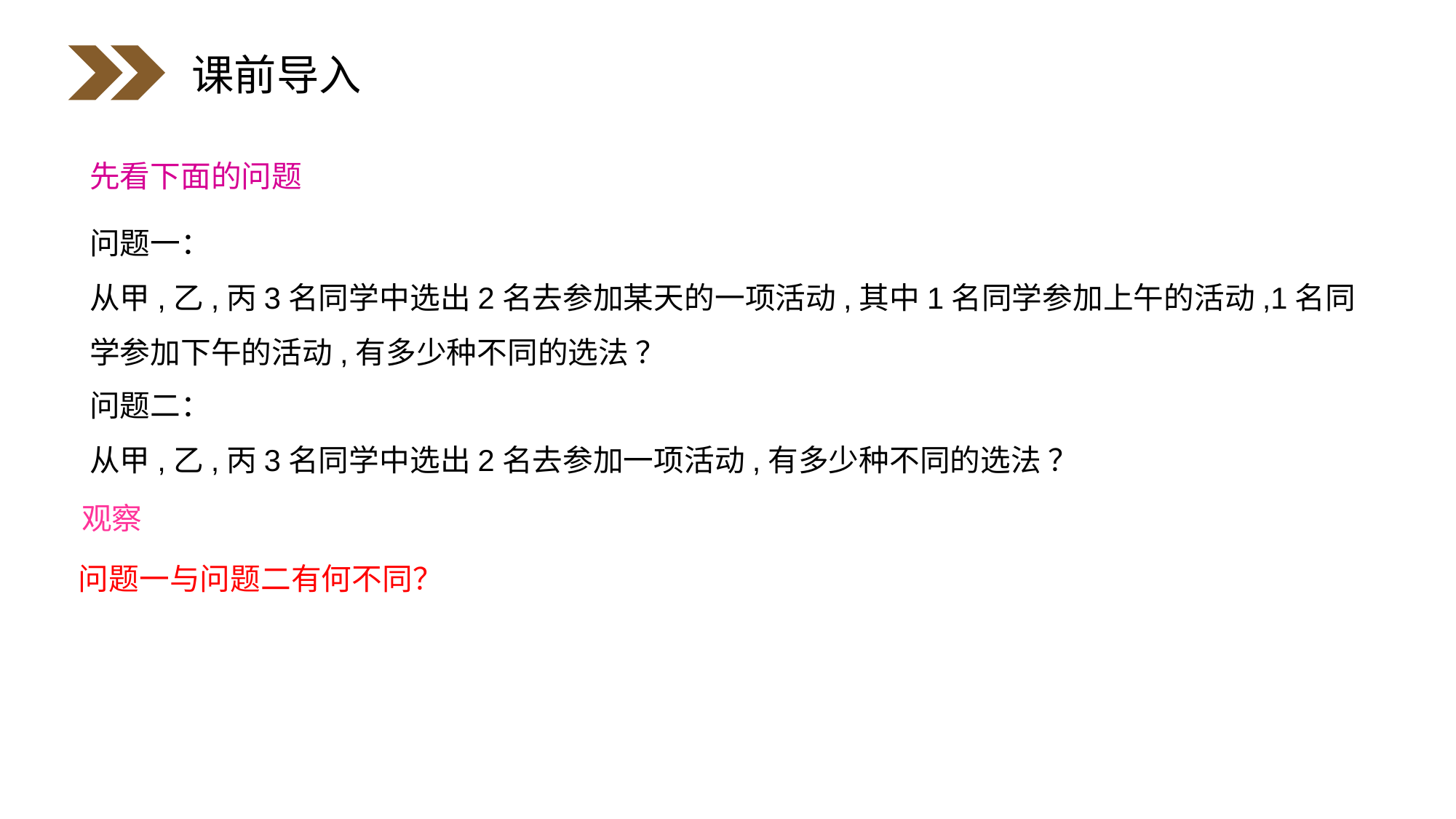

课前导入
先看下面的问题
问题一：
从甲,乙,丙3名同学中选出2名去参加某天的一项活动,其中1名同学参加上午的活动,1名同学参加下午的活动,有多少种不同的选法 ？
问题二：
从甲,乙,丙3名同学中选出2名去参加一项活动,有多少种不同的选法 ？
观察
       问题一与问题二有何不同？